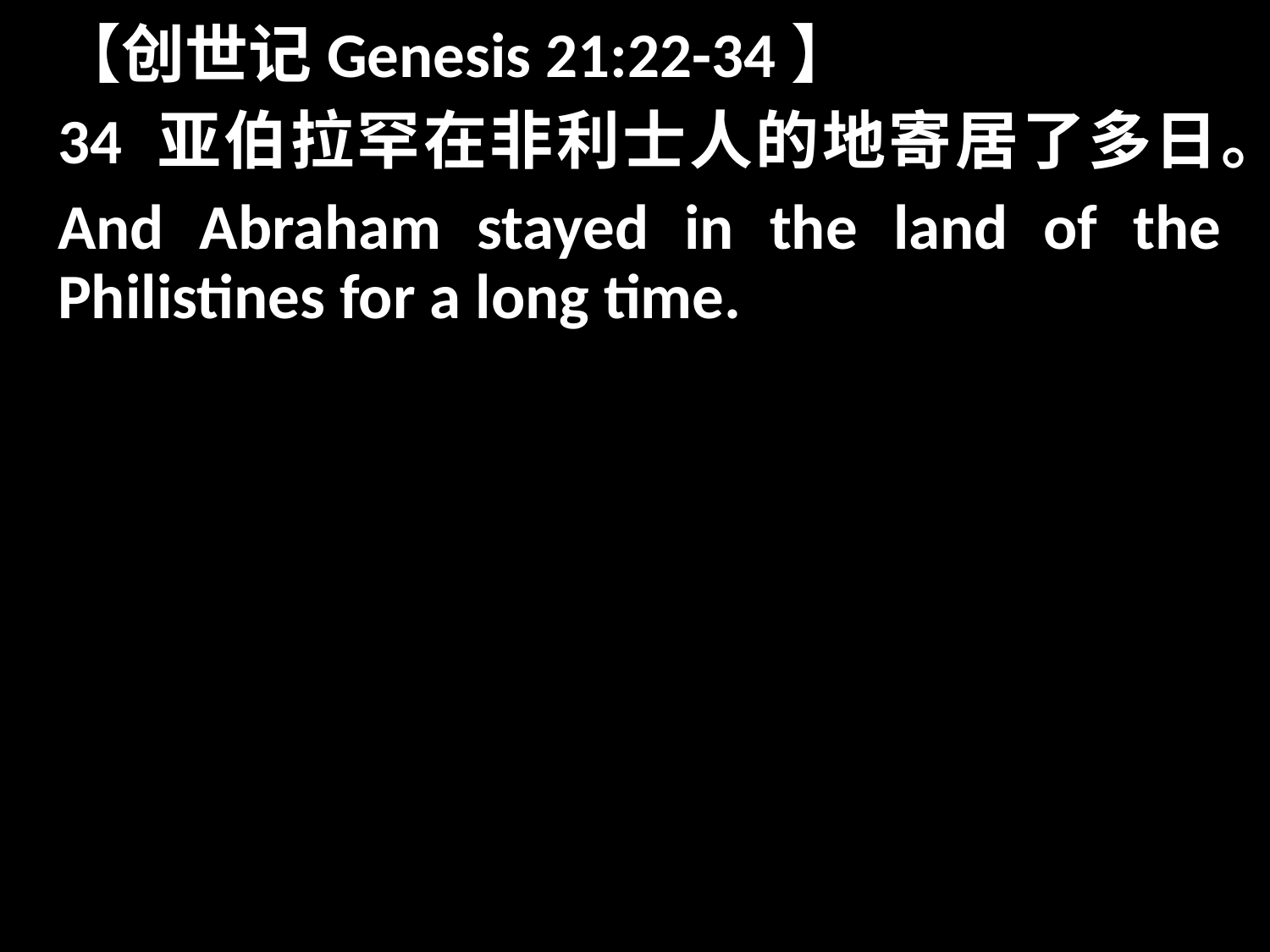

【创世记Genesis 21:22-34】
34 亚伯拉罕在非利士人的地寄居了多日。
And Abraham stayed in the land of the Philistines for a long time.